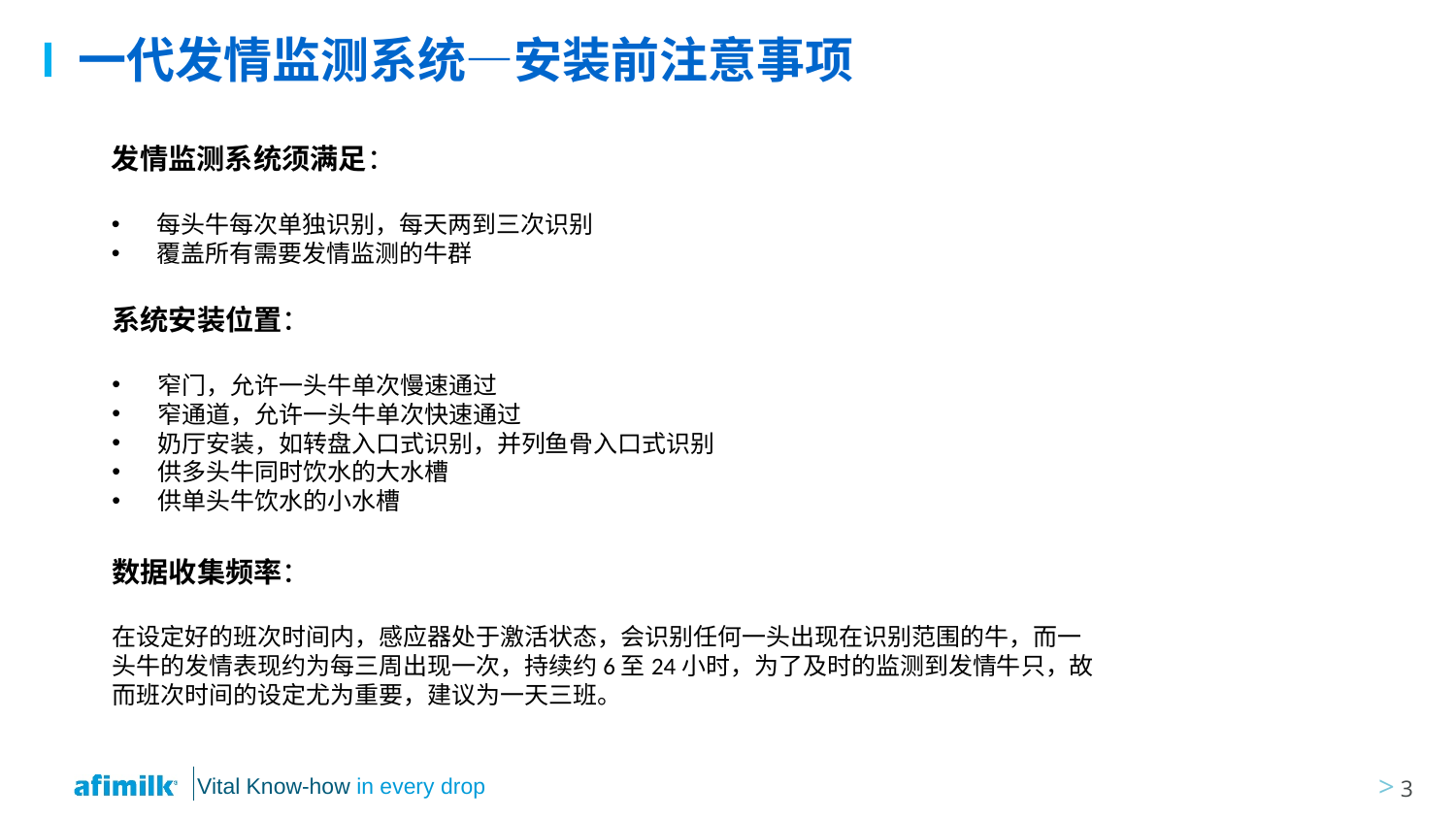

# 一代发情监测系统—安装前注意事项
发情监测系统须满足：

每头牛每次单独识别，每天两到三次识别
覆盖所有需要发情监测的牛群
系统安装位置：

窄门，允许一头牛单次慢速通过
窄通道，允许一头牛单次快速通过
奶厅安装，如转盘入口式识别，并列鱼骨入口式识别
供多头牛同时饮水的大水槽
供单头牛饮水的小水槽
数据收集频率：

在设定好的班次时间内，感应器处于激活状态，会识别任何一头出现在识别范围的牛，而一头牛的发情表现约为每三周出现一次，持续约6至24小时，为了及时的监测到发情牛只，故而班次时间的设定尤为重要，建议为一天三班。